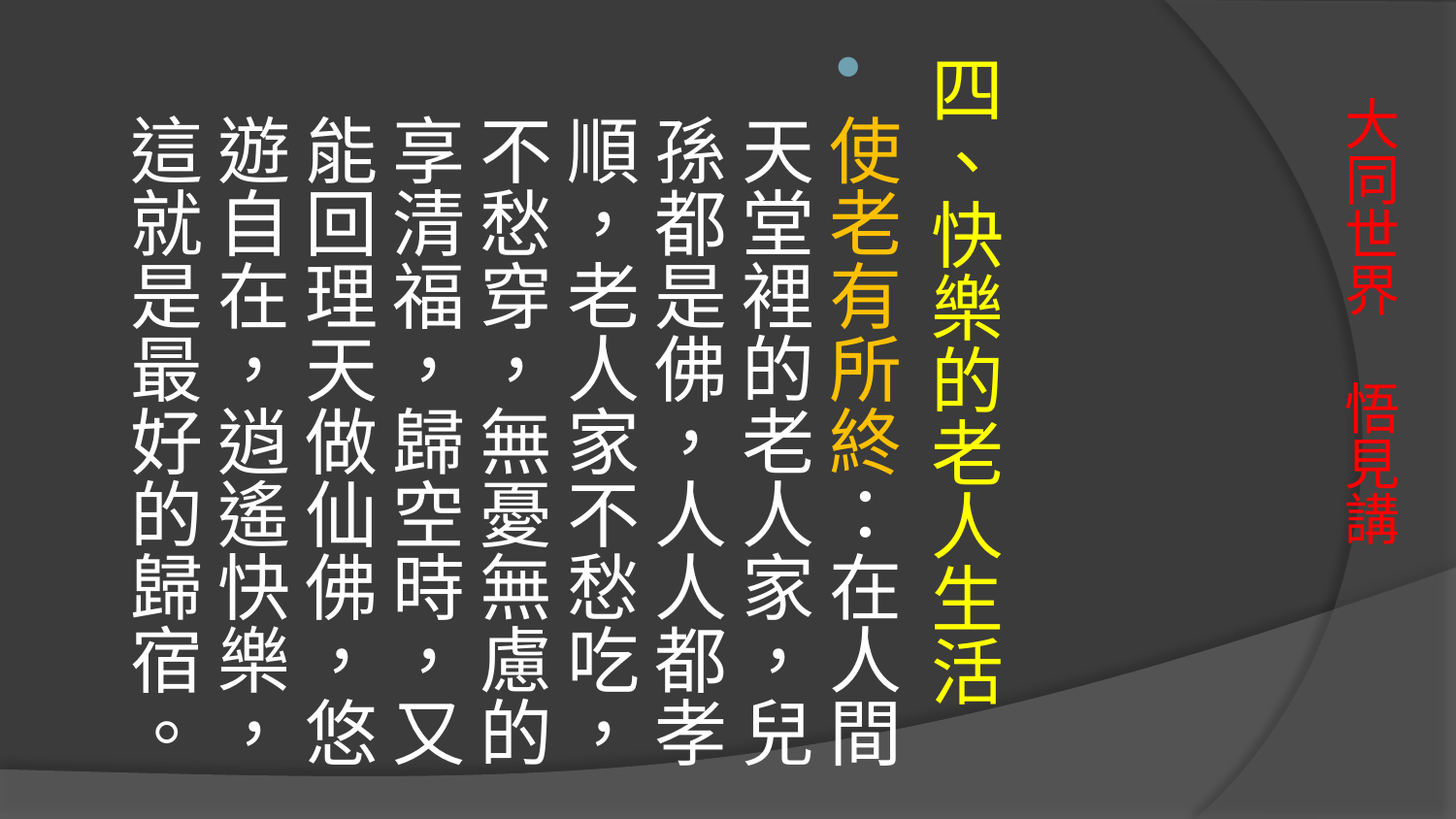

四、快樂的老人生活
使老有所終：在人間天堂裡的老人家，兒孫都是佛，人人都孝順，老人家不愁吃，不愁穿，無憂無慮的享清福，歸空時，又能回理天做仙佛，悠遊自在，逍遙快樂，這就是最好的歸宿。

# 大同世界     悟見講